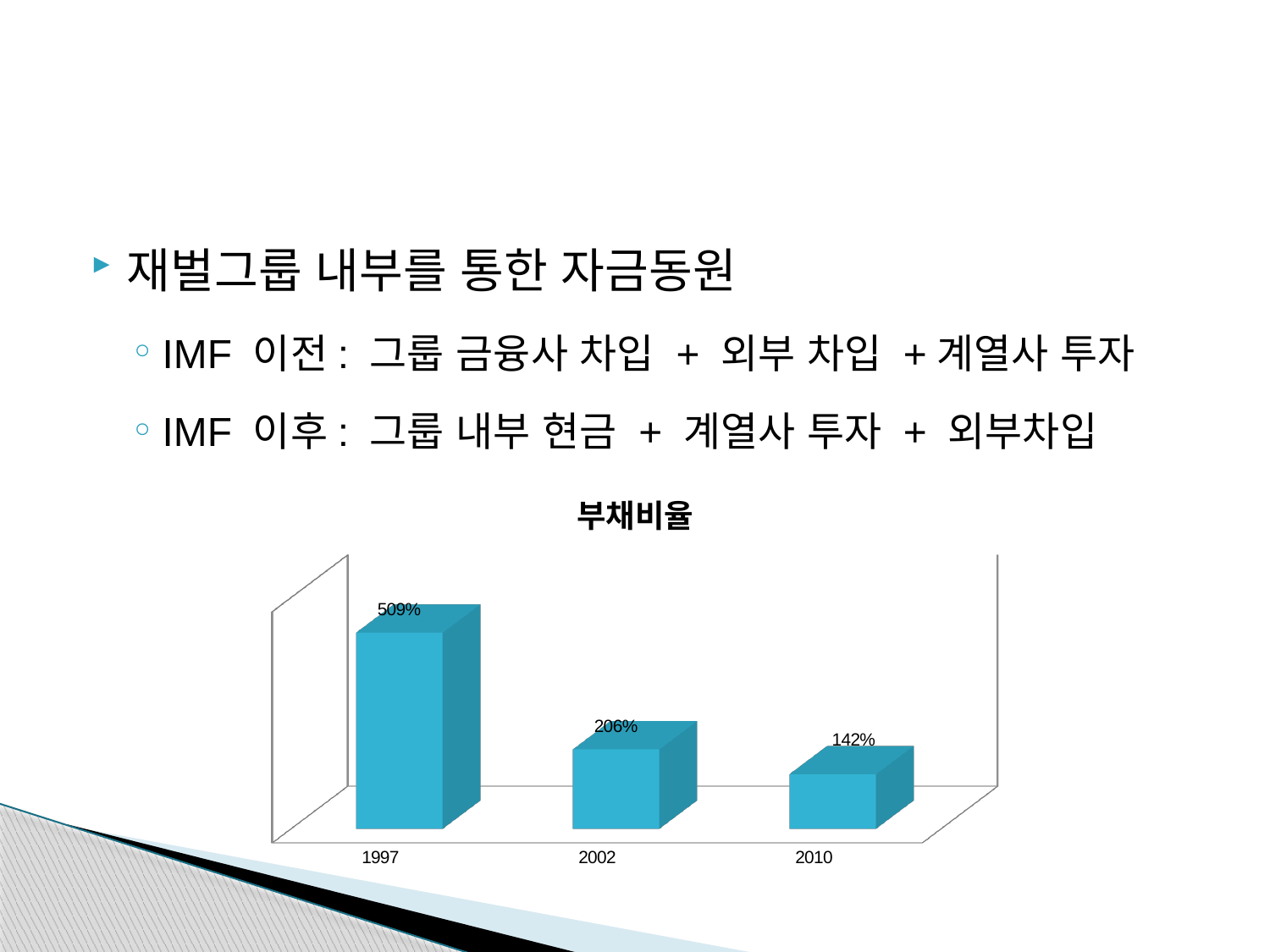

#
재벌그룹 내부를 통한 자금동원
IMF 이전: 그룹 금융사 차입 + 외부 차입 +계열사 투자
IMF 이후: 그룹 내부 현금 + 계열사 투자 + 외부차입

[unsupported chart]